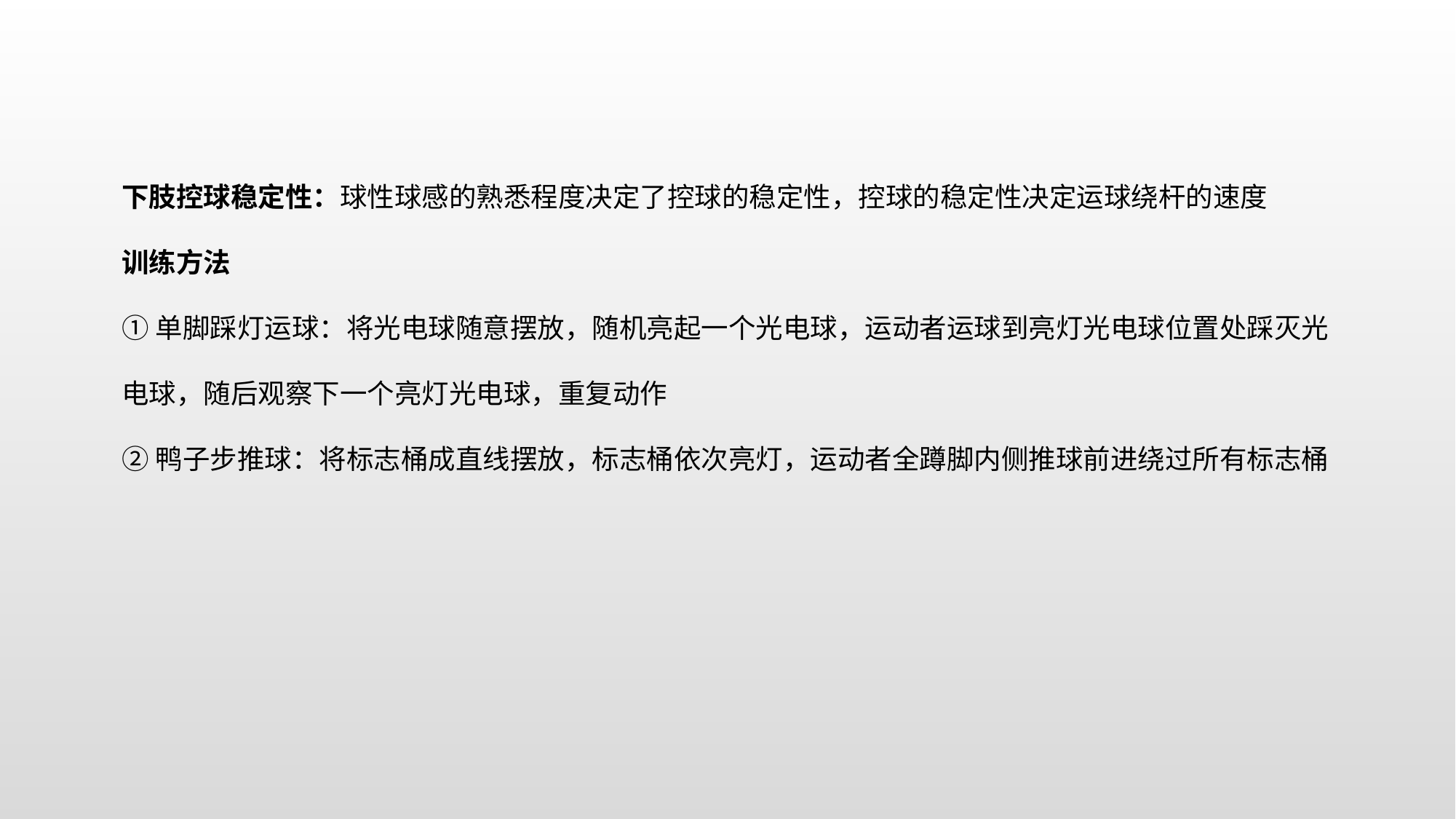

下肢控球稳定性：球性球感的熟悉程度决定了控球的稳定性，控球的稳定性决定运球绕杆的速度
训练方法
①单脚踩灯运球：将光电球随意摆放，随机亮起一个光电球，运动者运球到亮灯光电球位置处踩灭光电球，随后观察下一个亮灯光电球，重复动作
②鸭子步推球：将标志桶成直线摆放，标志桶依次亮灯，运动者全蹲脚内侧推球前进绕过所有标志桶